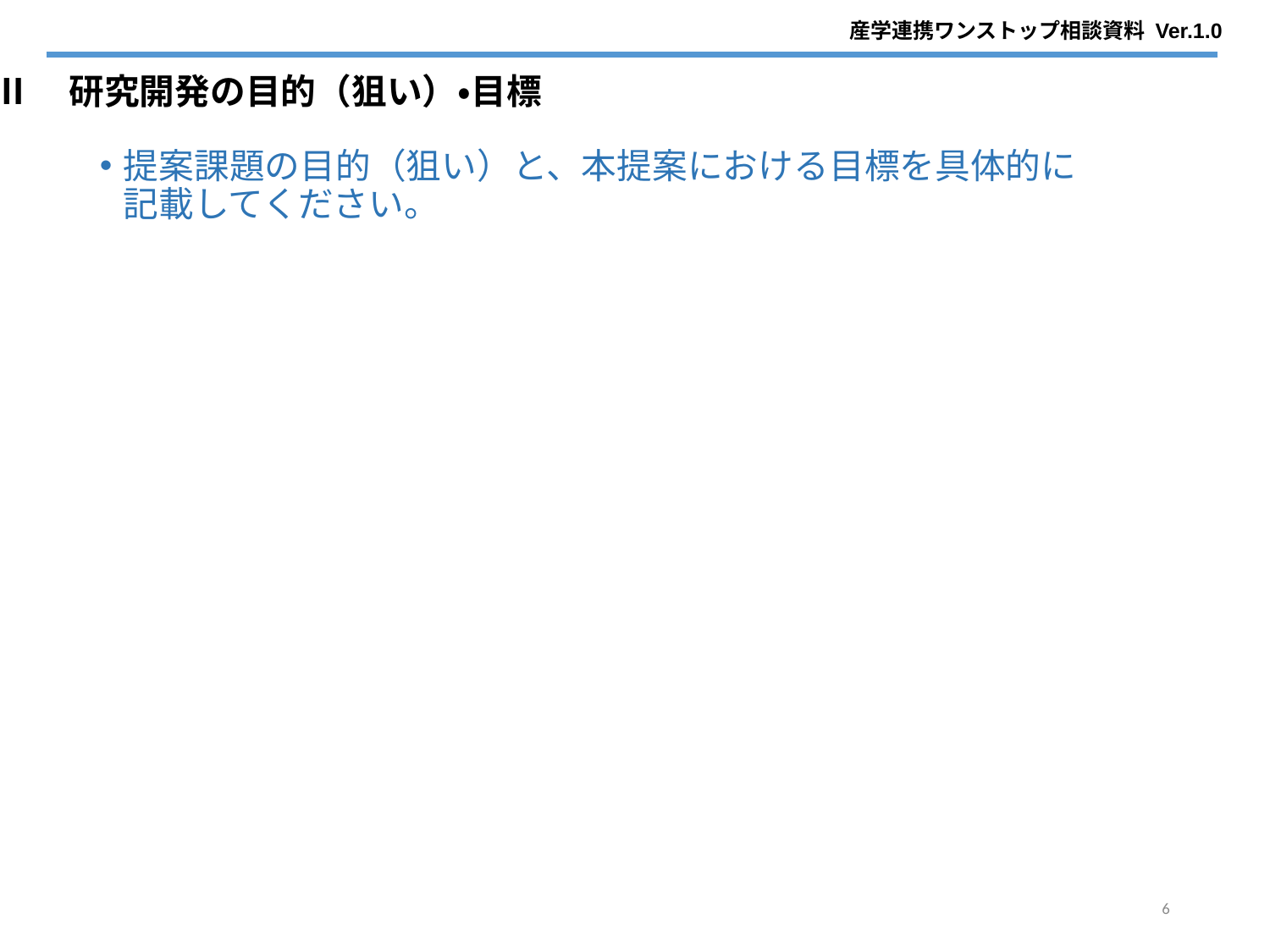

Ⅲ　研究開発の目的（狙い）・目標
提案課題の目的（狙い）と、本提案における目標を具体的に記載してください。

6